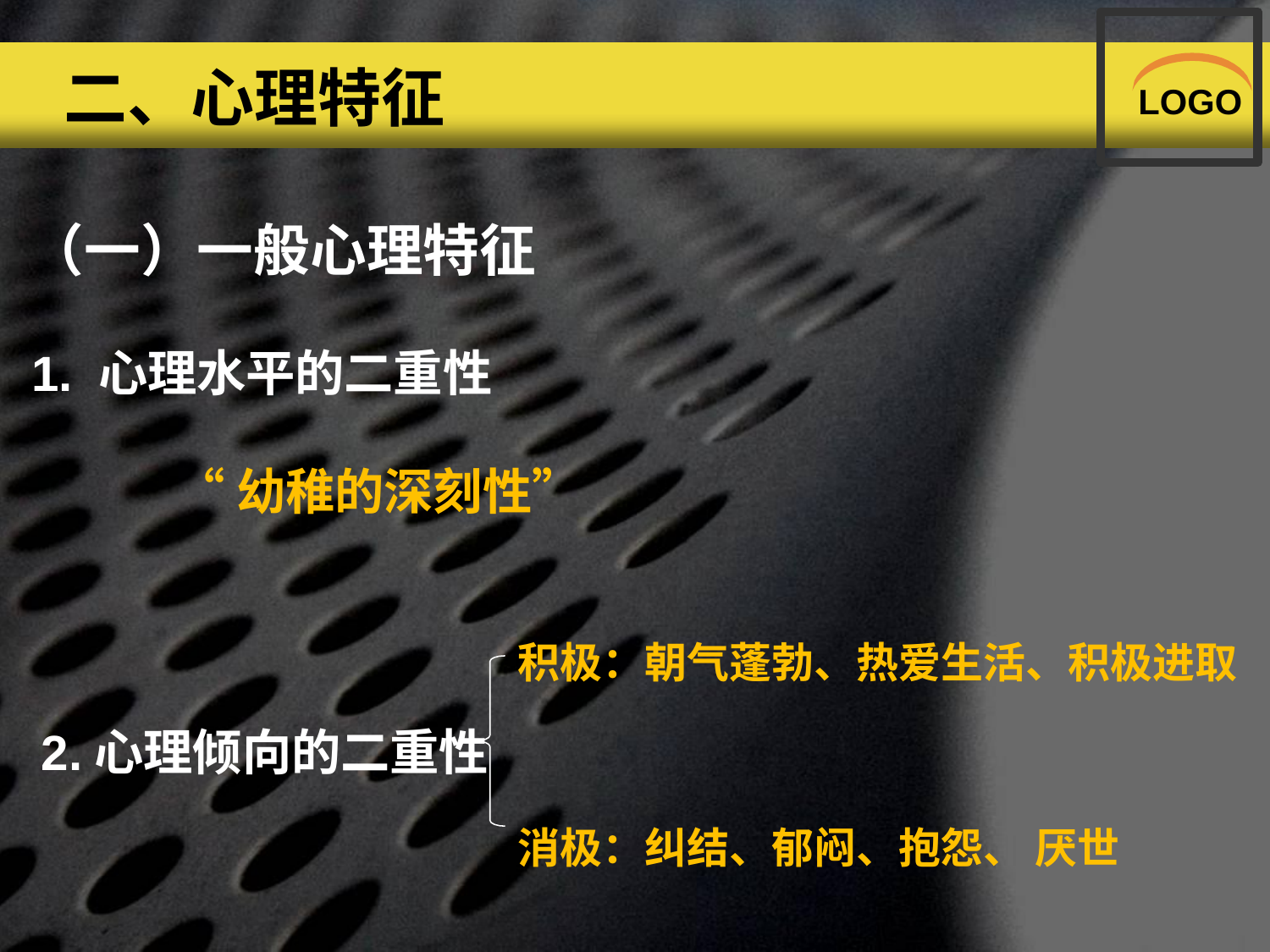

# 二、心理特征
LOGO

（一）一般心理特征

 1. 心理水平的二重性

              “幼稚的深刻性”

积极：朝气蓬勃、热爱生活、积极进取
 2.心理倾向的二重性
消极：纠结、郁闷、抱怨、 厌世